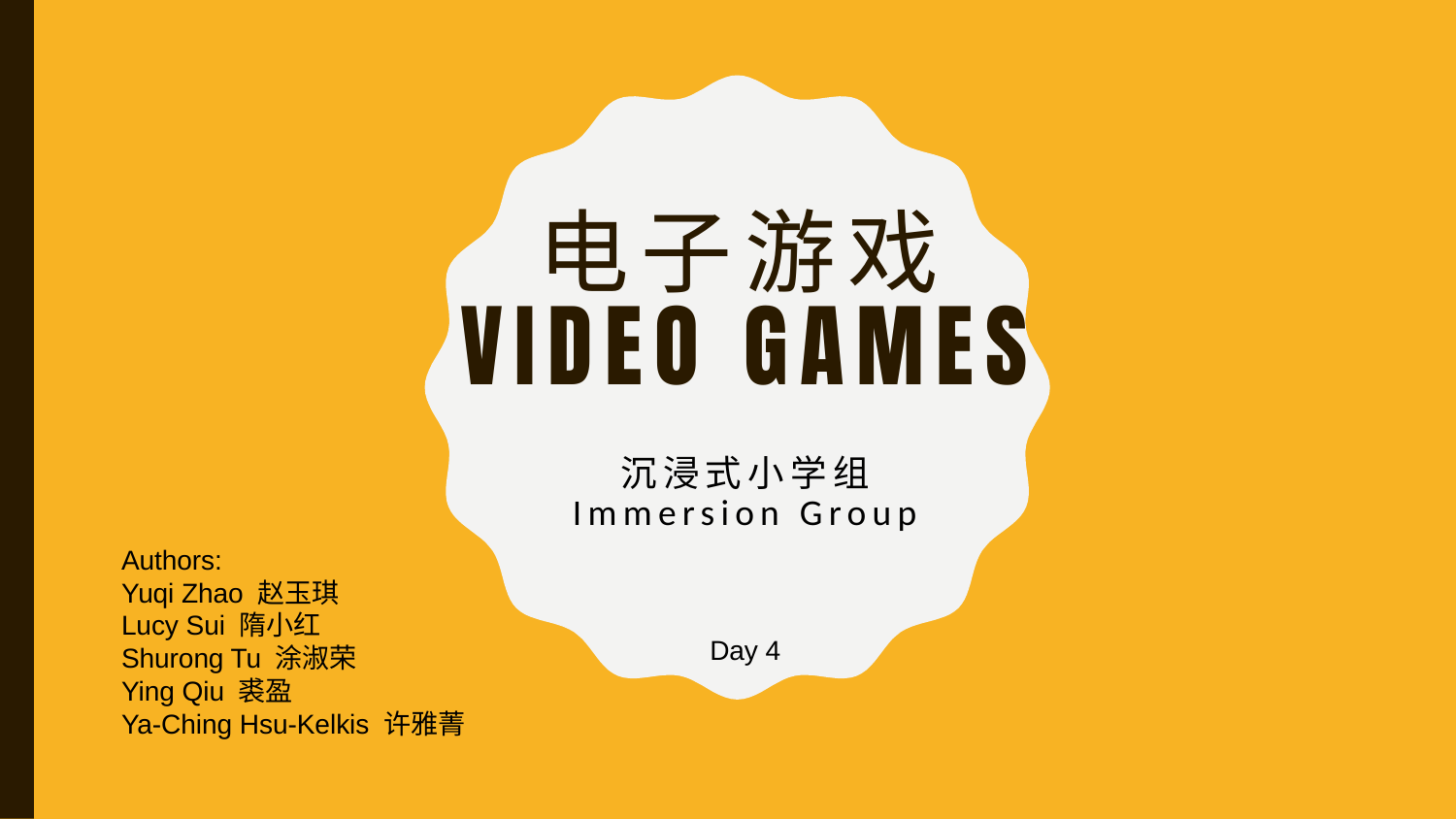

# 电子游戏 video Games
沉浸式小学组
Immersion Group
Authors:
Yuqi Zhao 赵玉琪
Lucy Sui 隋小红
Shurong Tu 涂淑荣
Ying Qiu 裘盈
Ya-Ching Hsu-Kelkis 许雅菁
Day 4